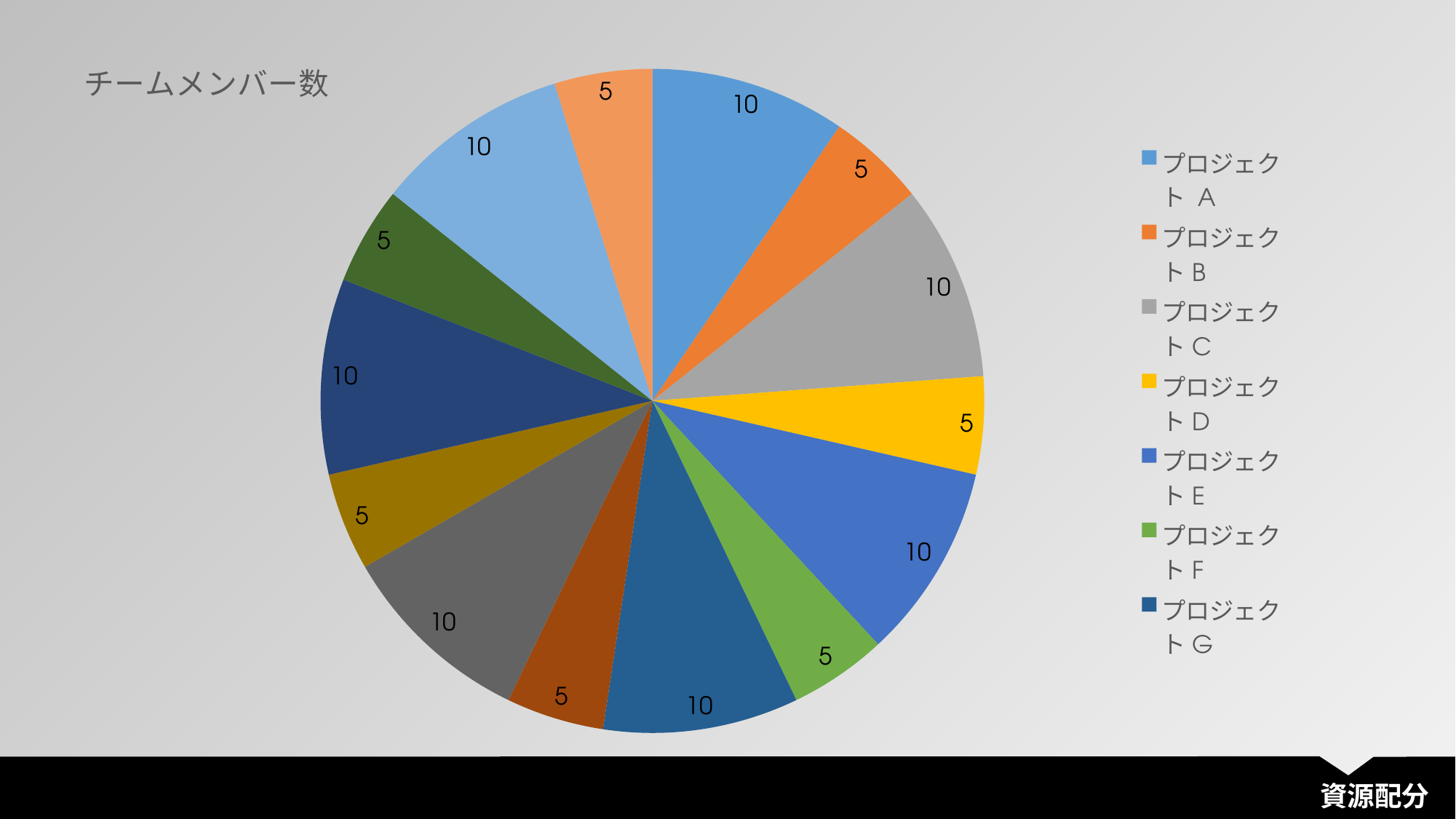

### Chart:

| Category | チームメンバー数 |
|---|---|
| プロジェクト A | 10.0 |
| プロジェクトB | 5.0 |
| プロジェクトC | 10.0 |
| プロジェクトD | 5.0 |
| プロジェクトE | 10.0 |
| プロジェクトF | 5.0 |
| プロジェクトG | 10.0 |
| プロジェクトH | 5.0 |
| プロジェクトJ | 10.0 |
| プロジェクトK | 5.0 |
| プロジェクトL | 10.0 |
| プロジェクトM | 5.0 |
| プロジェクトN | 10.0 |
| プロジェクトP | 5.0 |
資源配分